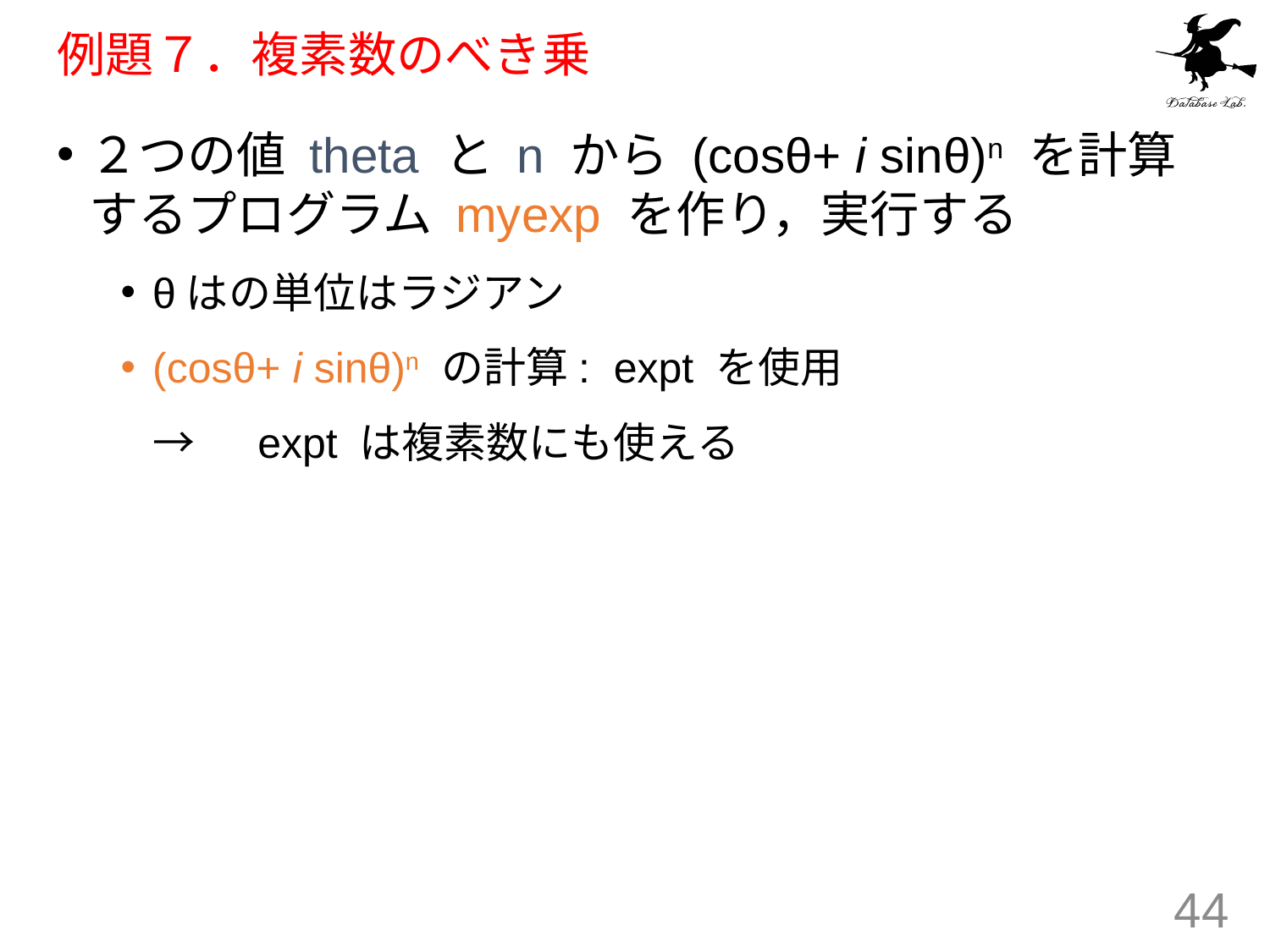

# 例題７．複素数のべき乗
２つの値 theta と n から (cosθ+ i sinθ)n を計算するプログラム myexp を作り，実行する
θはの単位はラジアン
(cosθ+ i sinθ)n の計算:  expt を使用
	→　expt は複素数にも使える

44